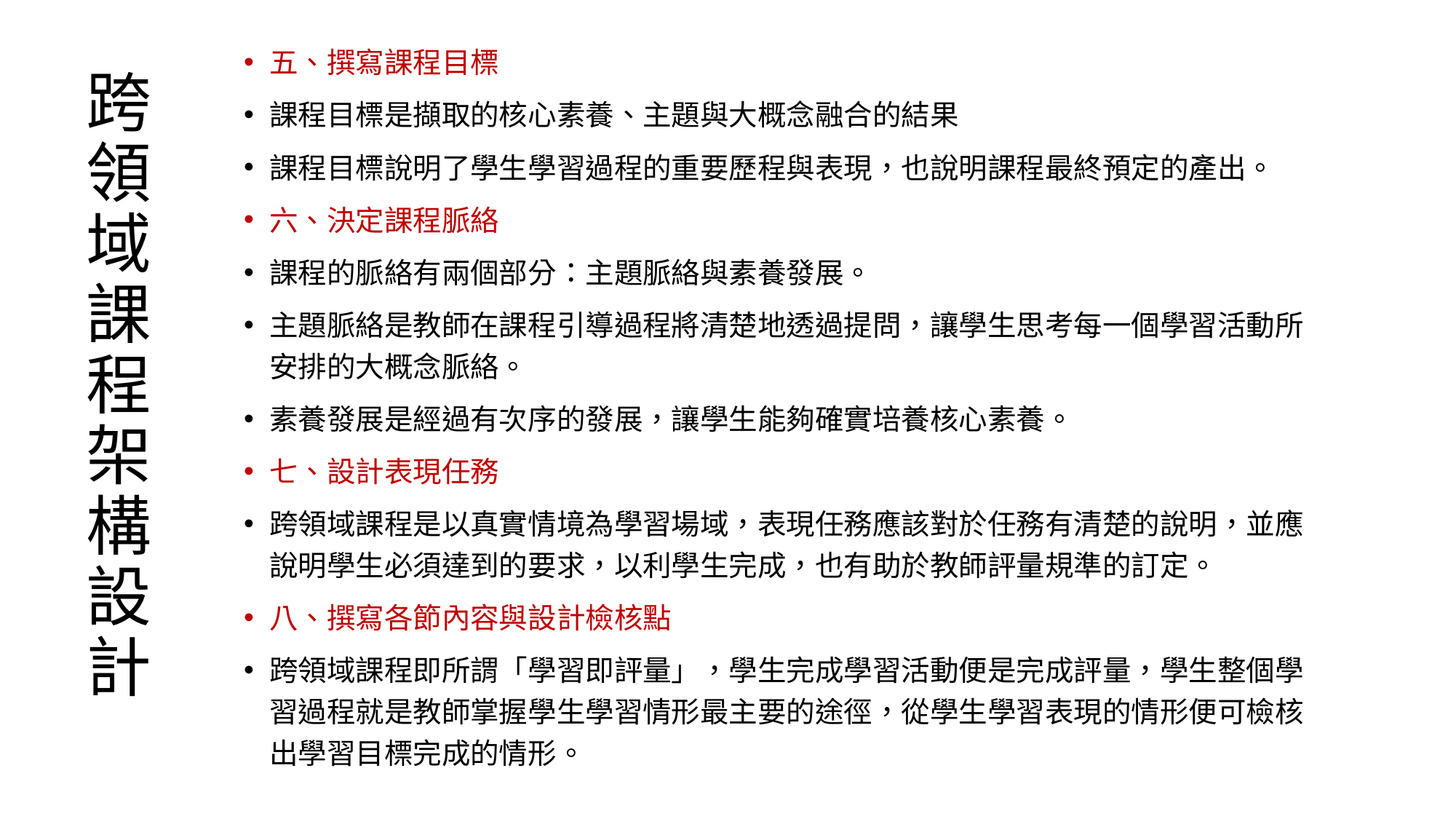

五、撰寫課程目標
課程目標是擷取的核心素養、主題與大概念融合的結果
課程目標說明了學生學習過程的重要歷程與表現，也說明課程最終預定的產出。
六、決定課程脈絡
課程的脈絡有兩個部分：主題脈絡與素養發展。
主題脈絡是教師在課程引導過程將清楚地透過提問，讓學生思考每一個學習活動所安排的大概念脈絡。
素養發展是經過有次序的發展，讓學生能夠確實培養核心素養。
七、設計表現任務
跨領域課程是以真實情境為學習場域，表現任務應該對於任務有清楚的說明，並應說明學生必須達到的要求，以利學生完成，也有助於教師評量規準的訂定。
八、撰寫各節內容與設計檢核點
跨領域課程即所謂「學習即評量」，學生完成學習活動便是完成評量，學生整個學習過程就是教師掌握學生學習情形最主要的途徑，從學生學習表現的情形便可檢核出學習目標完成的情形。

# 跨領域課程架構設計